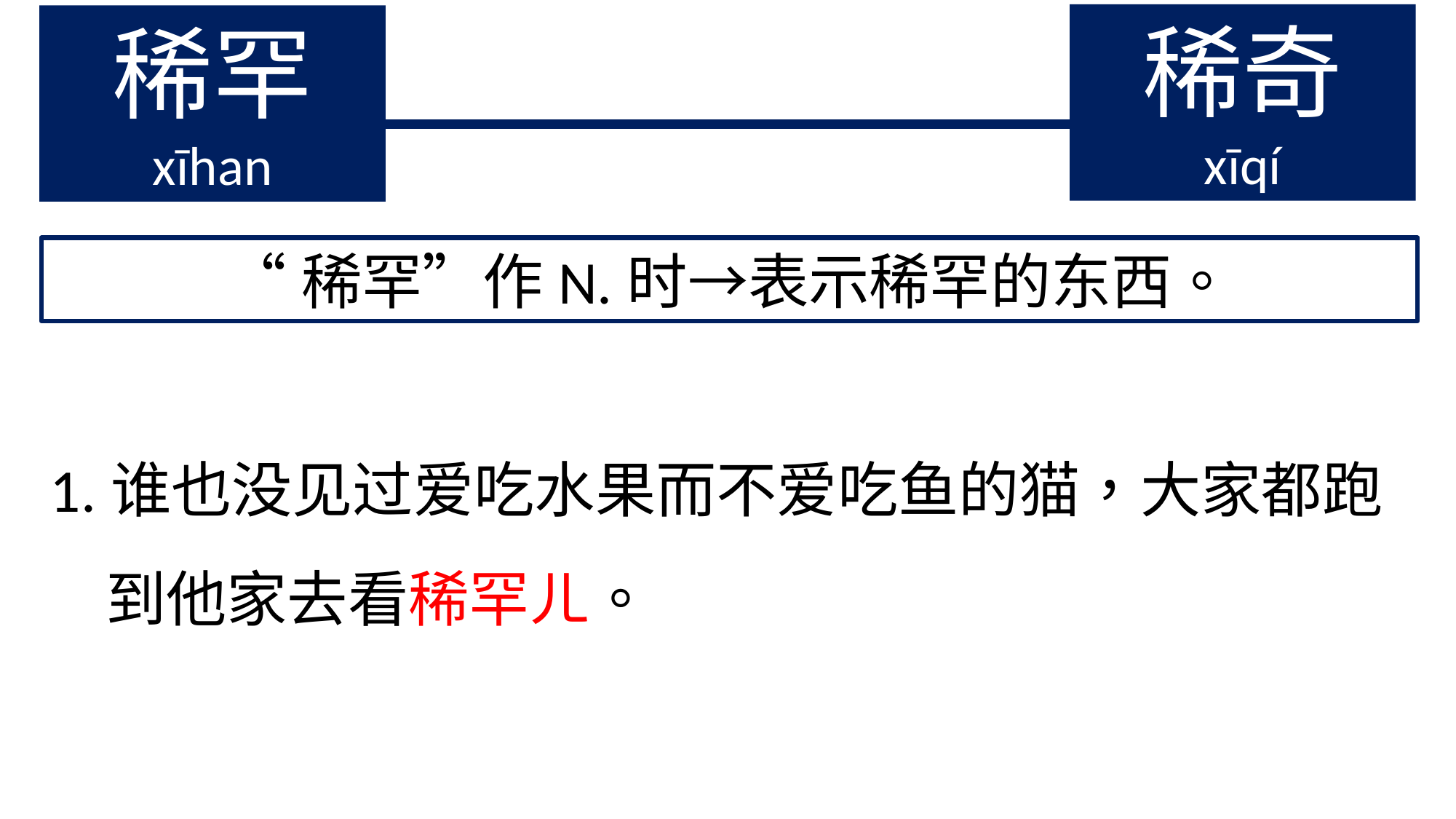

稀奇
xīqí
稀罕
xīhan
“稀罕”作N.时→表示稀罕的东西。
1.谁也没见过爱吃水果而不爱吃鱼的猫，大家都跑
   到他家去看稀罕ㄦ。